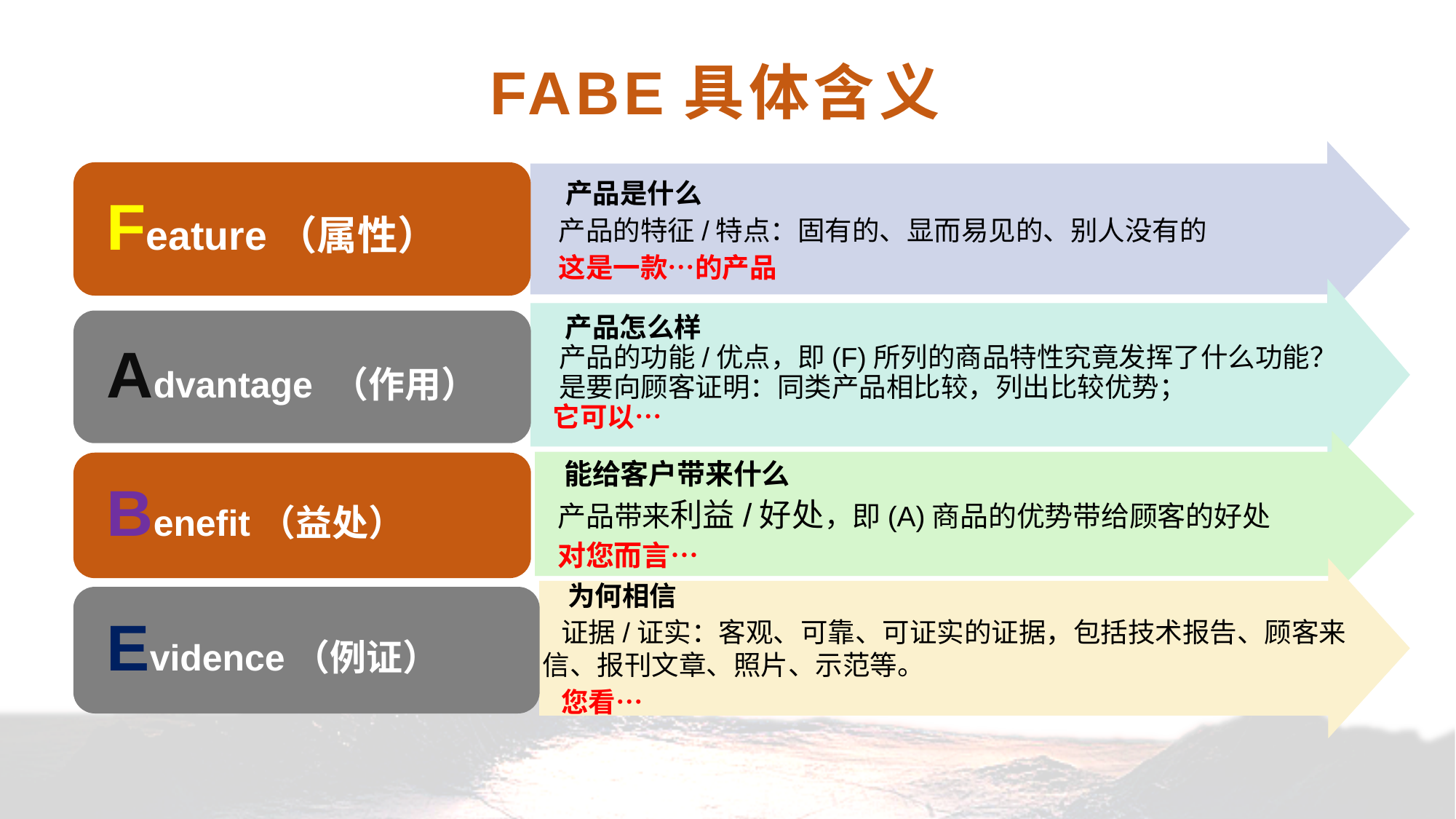

FABE具体含义
    产品是什么
   产品的特征/特点：固有的、显而易见的、别人没有的
   这是一款…的产品
Feature（属性）
    产品怎么样
   产品的功能/优点，即(F)所列的商品特性究竟发挥了什么功能？
   是要向顾客证明：同类产品相比较，列出比较优势；
  它可以…
Advantage （作用）
   能给客户带来什么
  产品带来利益/好处，即(A)商品的优势带给顾客的好处
  对您而言…
Benefit（益处）
   为何相信
  证据/证实：客观、可靠、可证实的证据，包括技术报告、顾客来信、报刊文章、照片、示范等。
  您看…
Evidence（例证）